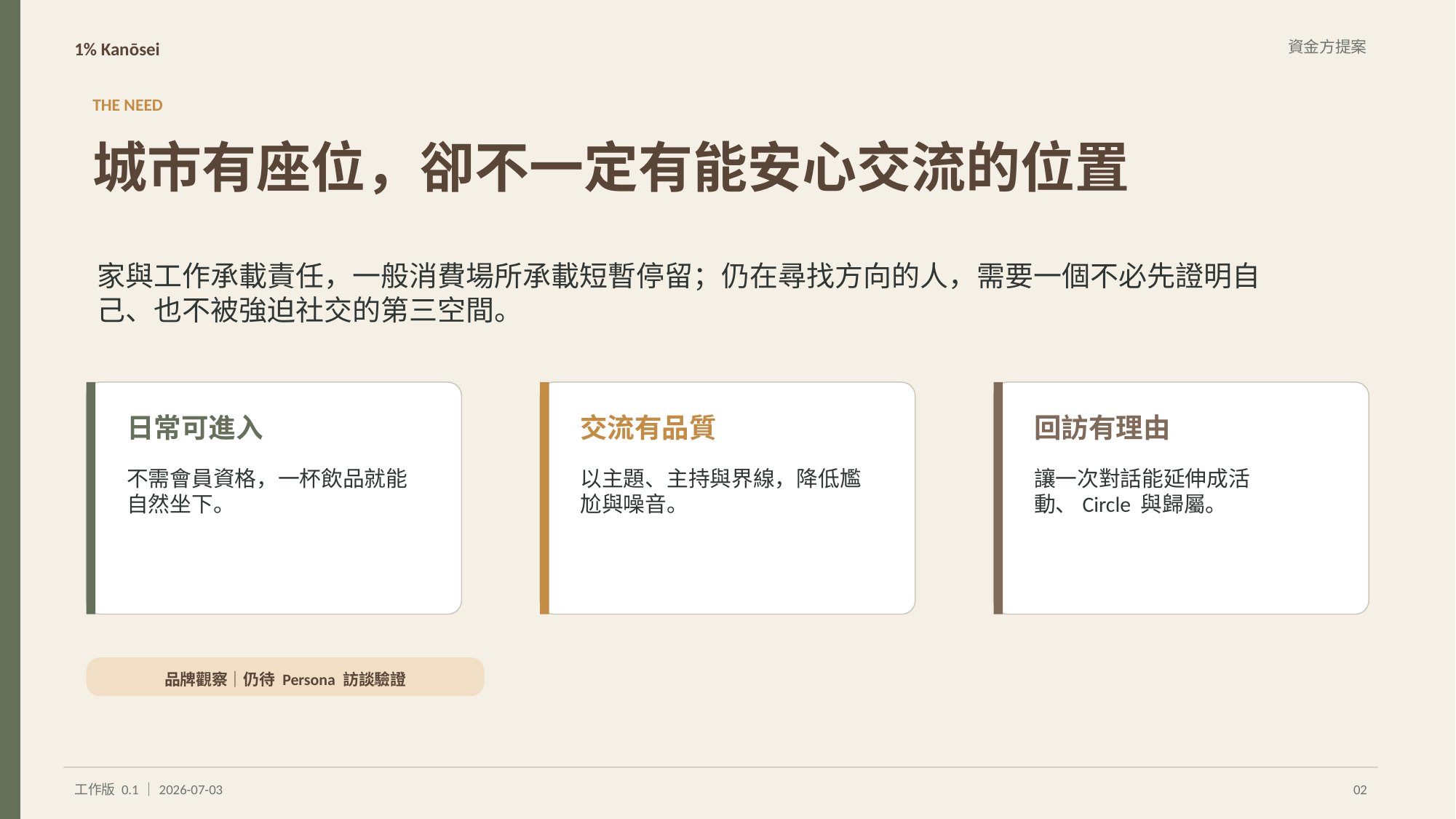

1% Kanōsei
資金方提案
THE NEED
城市有座位，卻不一定有能安心交流的位置
家與工作承載責任，一般消費場所承載短暫停留；仍在尋找方向的人，需要一個不必先證明自己、也不被強迫社交的第三空間。

日常可進入
交流有品質
回訪有理由
不需會員資格，一杯飲品就能自然坐下。
以主題、主持與界線，降低尷尬與噪音。
讓一次對話能延伸成活動、Circle 與歸屬。

品牌觀察｜仍待 Persona 訪談驗證

工作版 0.1｜2026-07-03
02